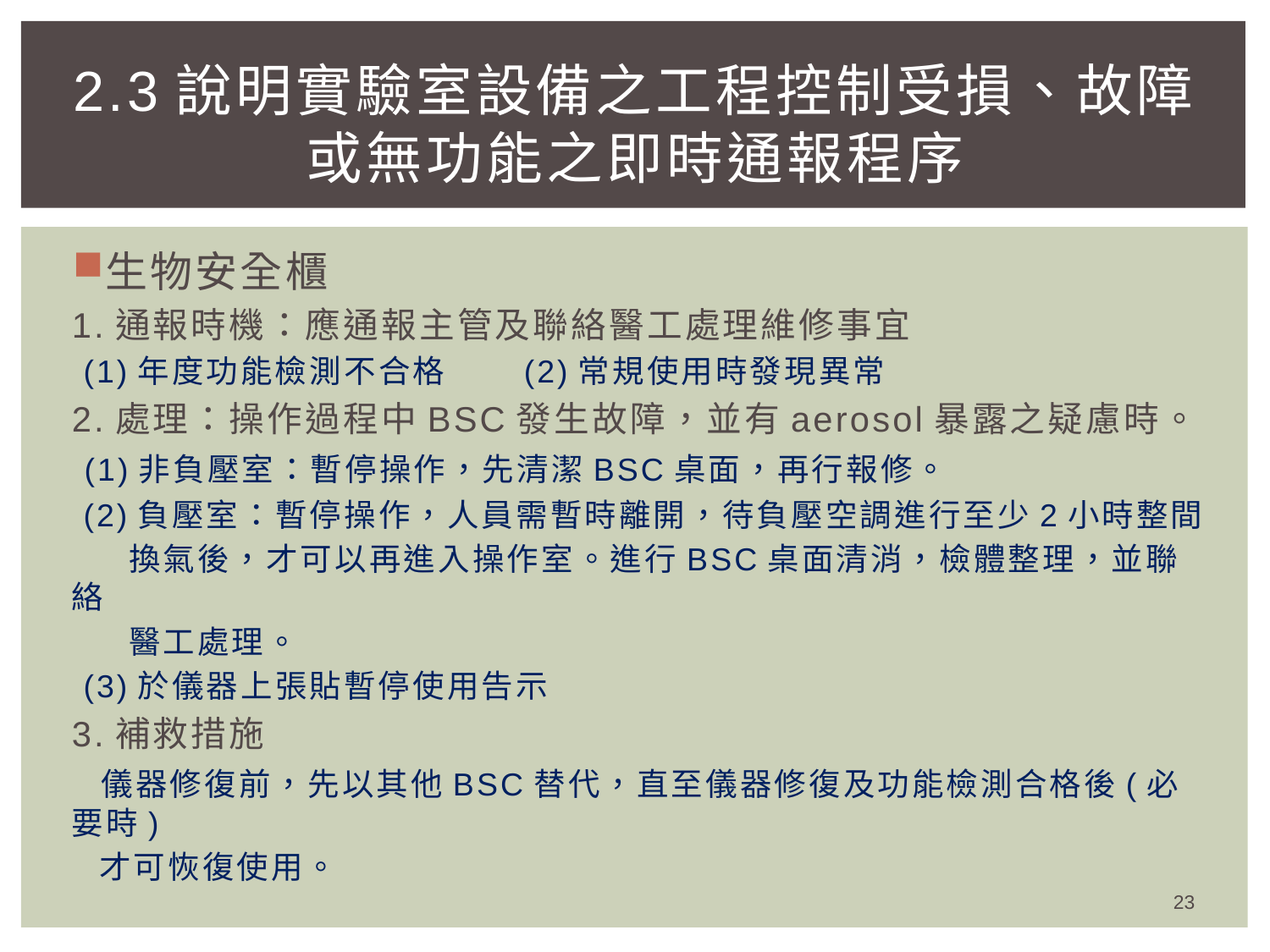

# 2.3說明實驗室設備之工程控制受損、故障或無功能之即時通報程序
生物安全櫃
1.通報時機：應通報主管及聯絡醫工處理維修事宜
 (1)年度功能檢測不合格       (2)常規使用時發現異常
2.處理：操作過程中BSC發生故障，並有aerosol暴露之疑慮時。
 (1)非負壓室：暫停操作，先清潔BSC桌面，再行報修。
 (2)負壓室：暫停操作，人員需暫時離開，待負壓空調進行至少2小時整間
     換氣後，才可以再進入操作室。進行BSC桌面清消，檢體整理，並聯絡
     醫工處理。
 (3)於儀器上張貼暫停使用告示
3.補救措施
  儀器修復前，先以其他BSC替代，直至儀器修復及功能檢測合格後(必要時)
  才可恢復使用。
23